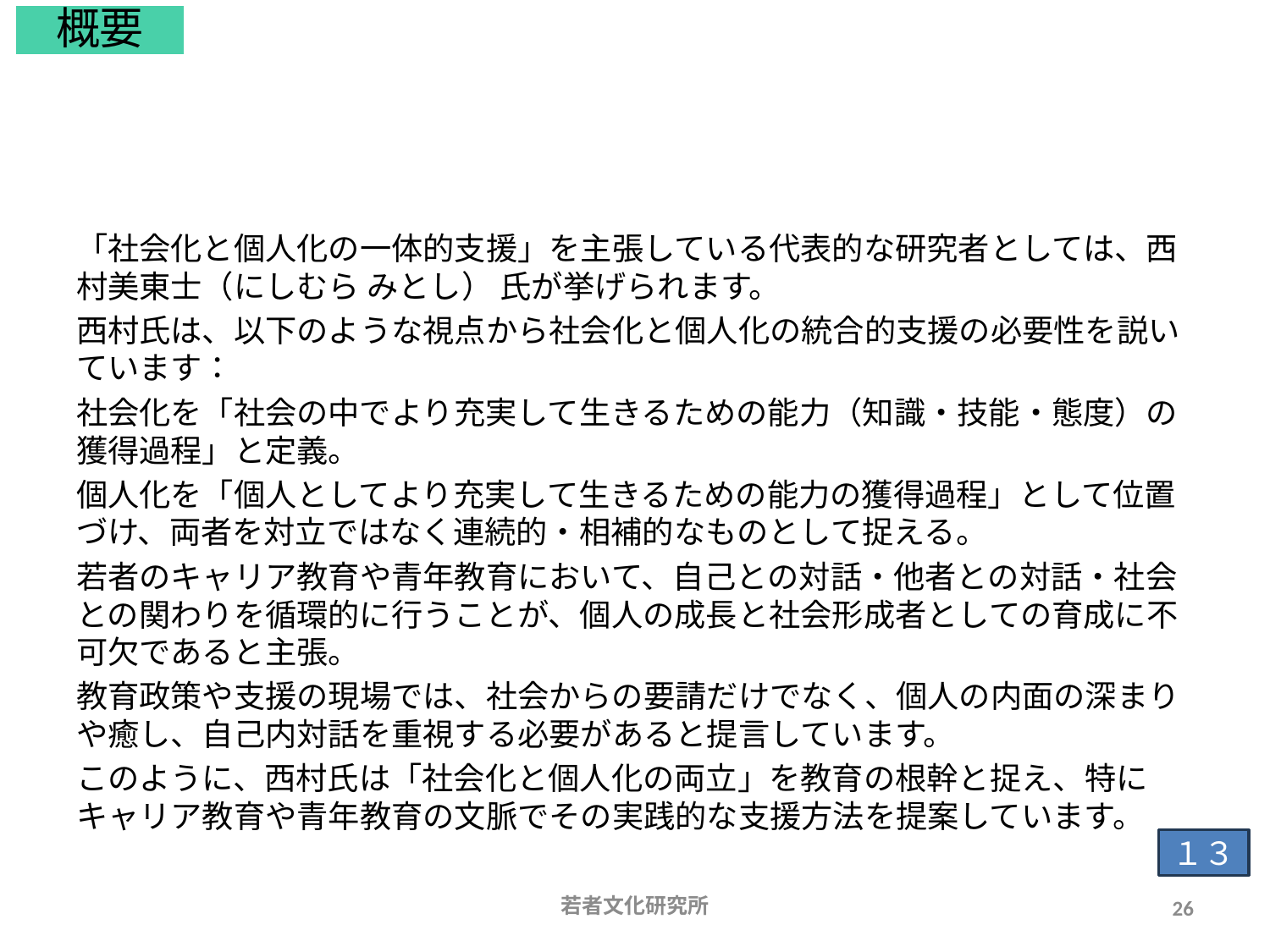

概要
# MICROSOFT COPIROT　に聞いてみた 社会化と個人化の一体的支援を主張している人は
「社会化と個人化の一体的支援」を主張している代表的な研究者としては、西村美東士（にしむら みとし） 氏が挙げられます。
西村氏は、以下のような視点から社会化と個人化の統合的支援の必要性を説いています：
社会化を「社会の中でより充実して生きるための能力（知識・技能・態度）の獲得過程」と定義。
個人化を「個人としてより充実して生きるための能力の獲得過程」として位置づけ、両者を対立ではなく連続的・相補的なものとして捉える。
若者のキャリア教育や青年教育において、自己との対話・他者との対話・社会との関わりを循環的に行うことが、個人の成長と社会形成者としての育成に不可欠であると主張。
教育政策や支援の現場では、社会からの要請だけでなく、個人の内面の深まりや癒し、自己内対話を重視する必要があると提言しています。
このように、西村氏は「社会化と個人化の両立」を教育の根幹と捉え、特にキャリア教育や青年教育の文脈でその実践的な支援方法を提案しています。
１３
若者文化研究所
26